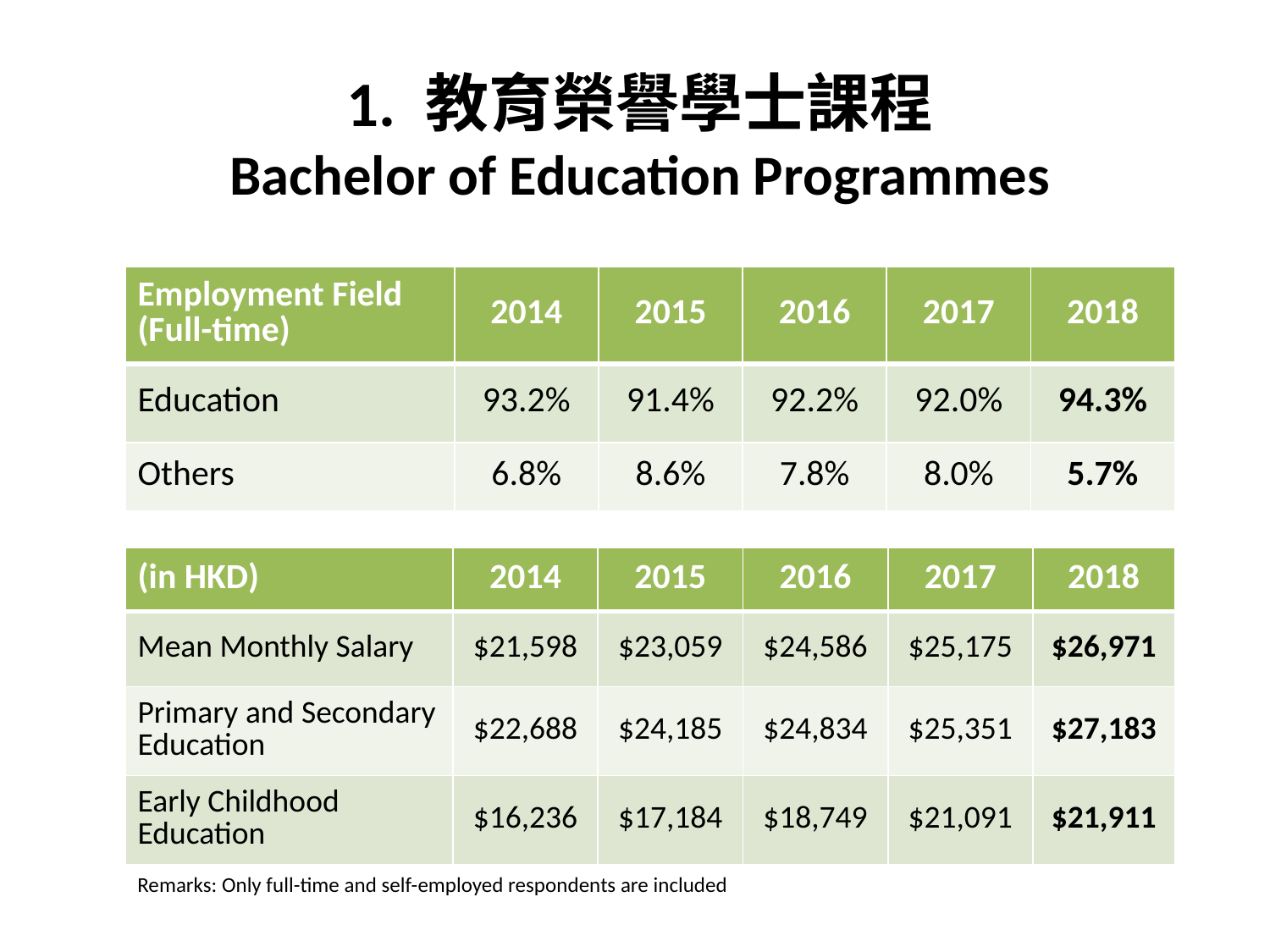

# 1. 教育榮譽學士課程 Bachelor of Education Programmes
| Employment Field (Full-time) | 2014 | 2015 | 2016 | 2017 | 2018 |
| --- | --- | --- | --- | --- | --- |
| Education | 93.2% | 91.4% | 92.2% | 92.0% | 94.3% |
| Others | 6.8% | 8.6% | 7.8% | 8.0% | 5.7% |
| (in HKD) | 2014 | 2015 | 2016 | 2017 | 2018 |
| --- | --- | --- | --- | --- | --- |
| Mean Monthly Salary | $21,598 | $23,059 | $24,586 | $25,175 | $26,971 |
| Primary and Secondary Education | $22,688 | $24,185 | $24,834 | $25,351 | $27,183 |
| Early Childhood Education | $16,236 | $17,184 | $18,749 | $21,091 | $21,911 |
Remarks: Only full-time and self-employed respondents are included